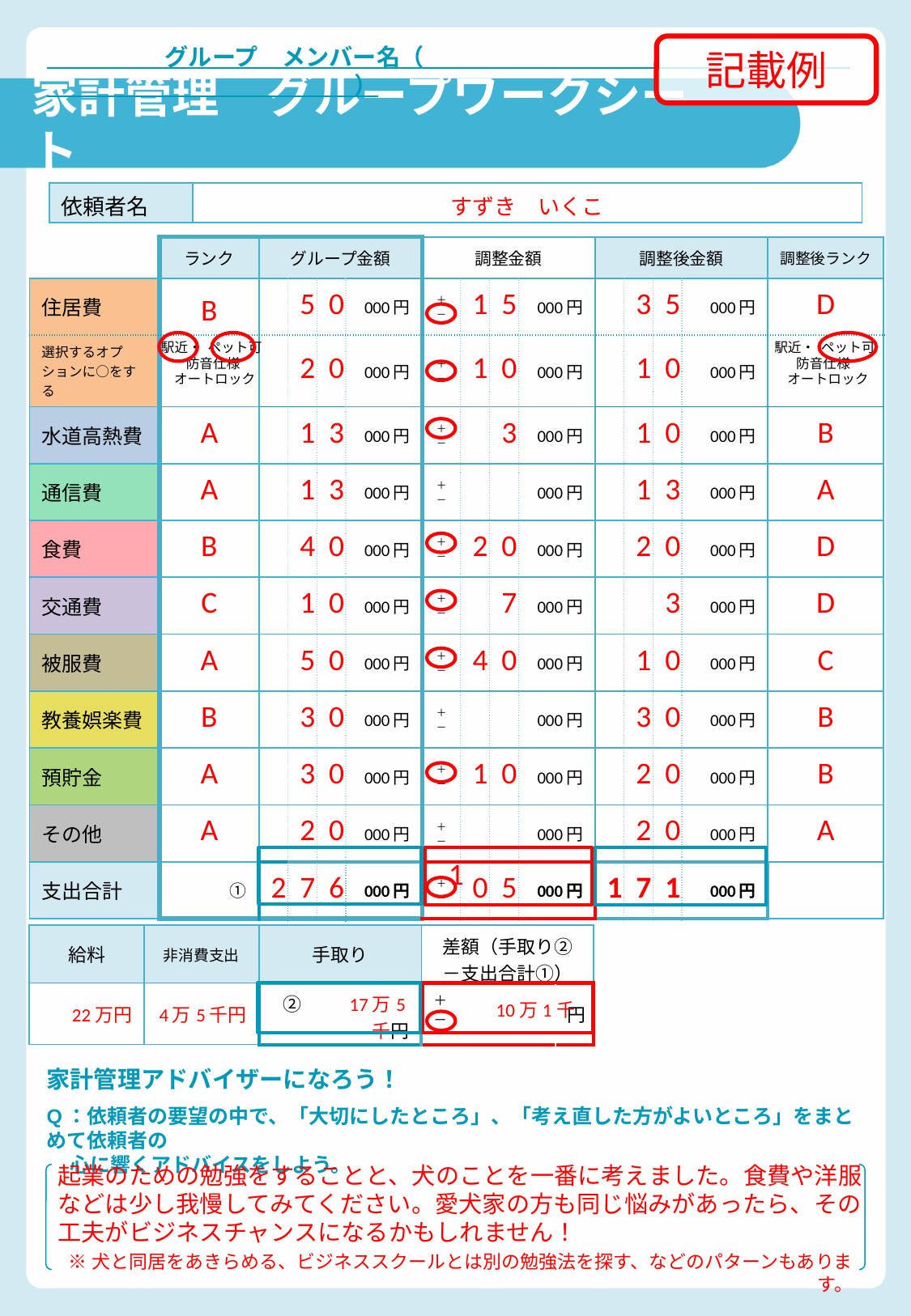

グループ　メンバー名（　　　　　　　　　　　　　　　　　　　　　　　　　　　　　　　）
記載例
# 家計管理　グループワークシート
| 依頼者名 | すずき　いくこ |  |
| --- | --- | --- |
|  | ランク | グループ金額 |  |  |  | 調整金額 |  |  |  | 調整後金額 |  |  |  | 調整後ランク |
| --- | --- | --- | --- | --- | --- | --- | --- | --- | --- | --- | --- | --- | --- | --- |
| 住居費 | B |  | 5 | 0 | 000円 | ＋ － | 1 | 5 | 000円 |  | 3 | 5 | 000円 | D |
| 選択するオプションに○をする |  |  | 2 | 0 | 000円 | ＋ － | 1 | 0 | 000円 |  | 1 | 0 | 000円 |  |
| 水道高熱費 | A |  | 1 | 3 | 000円 | ＋ － |  | 3 | 000円 |  | 1 | 0 | 000円 | B |
| 通信費 | A |  | 1 | 3 | 000円 | ＋ － |  |  | 000円 |  | 1 | 3 | 000円 | A |
| 食費 | B |  | 4 | 0 | 000円 | ＋ － | 2 | 0 | 000円 |  | 2 | 0 | 000円 | D |
| 交通費 | C |  | 1 | 0 | 000円 | ＋ － |  | 7 | 000円 |  |  | 3 | 000円 | D |
| 被服費 | A |  | 5 | 0 | 000円 | ＋ － | 4 | 0 | 000円 |  | 1 | 0 | 000円 | C |
| 教養娯楽費 | B |  | 3 | 0 | 000円 | ＋ － |  |  | 000円 |  | 3 | 0 | 000円 | B |
| 預貯金 | A |  | 3 | 0 | 000円 | ＋ － | 1 | 0 | 000円 |  | 2 | 0 | 000円 | B |
| その他 | A |  | 2 | 0 | 000円 | ＋ － |  |  | 000円 |  | 2 | 0 | 000円 | A |
| 支出合計 | ① | 2 | 7 | 6 | 000円 | ＋ － | 0 | 5 | 000円 | 1 | 7 | 1 | 000円 |  |

駅近・  ペット可
 防音仕様
 オートロック

駅近・  ペット可
防音仕様
 オートロック

1

| 給料 | 非消費支出 | 手取り | 差額（手取り②－支出合計①） |  |
| --- | --- | --- | --- | --- |
| 22万円 | 4万5千円 | ②　　17万5千円 | ＋ － | 円 |

10万1千

家計管理アドバイザーになろう！
Q：依頼者の要望の中で、「大切にしたところ」、「考え直した方がよいところ」をまとめて依頼者の
    心に響くアドバイスをしよう。
起業のための勉強をすることと、犬のことを一番に考えました。食費や洋服などは少し我慢してみてください。愛犬家の方も同じ悩みがあったら、その工夫がビジネスチャンスになるかもしれません！

※犬と同居をあきらめる、ビジネススクールとは別の勉強法を探す、などのパターンもあります。